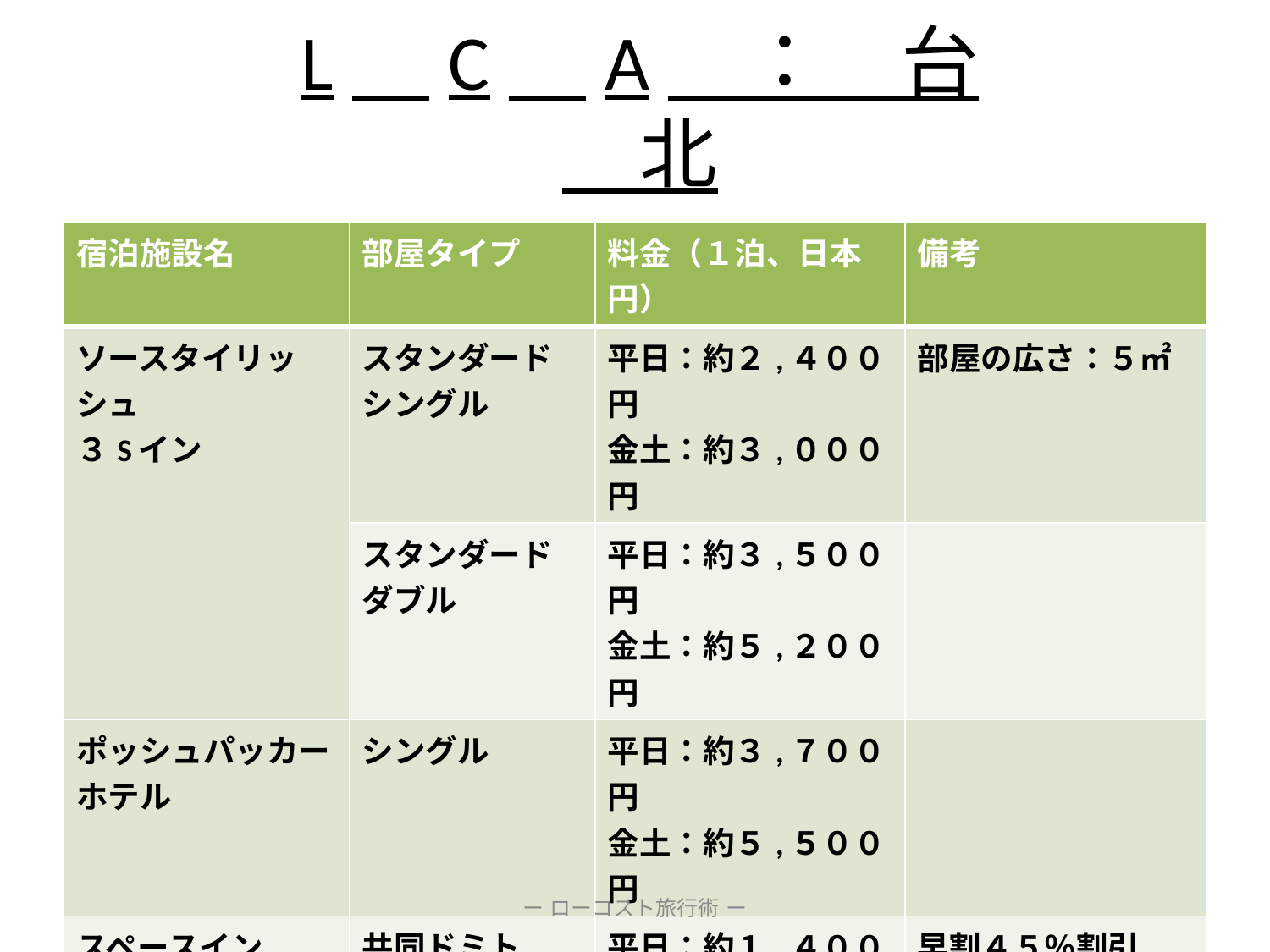

# L　C　A　：　台　北
| 宿泊施設名 | 部屋タイプ | 料金（１泊、日本円） | 備考 |
| --- | --- | --- | --- |
| ソースタイリッシュ ３Sイン | スタンダード シングル | 平日：約２,４００円 金土：約３,０００円 | 部屋の広さ：５㎡ |
|  | スタンダード ダブル | 平日：約３,５００円 金土：約５,２００円 |  |
| ポッシュパッカー ホテル | シングル | 平日：約３,７００円 金土：約５,５００円 |  |
| スペースイン | 共同ドミトリー （２段ベッド） | 平日：約１,４００円 金土：約２,０００円 | 早割４５％割引 ３９％割引 |
| ピローホステル | 共同ドミトリー （２段ベッド） | 平日：約１,１００円 金土：約１,７００円 |  |
ー ローコスト旅行術 ー